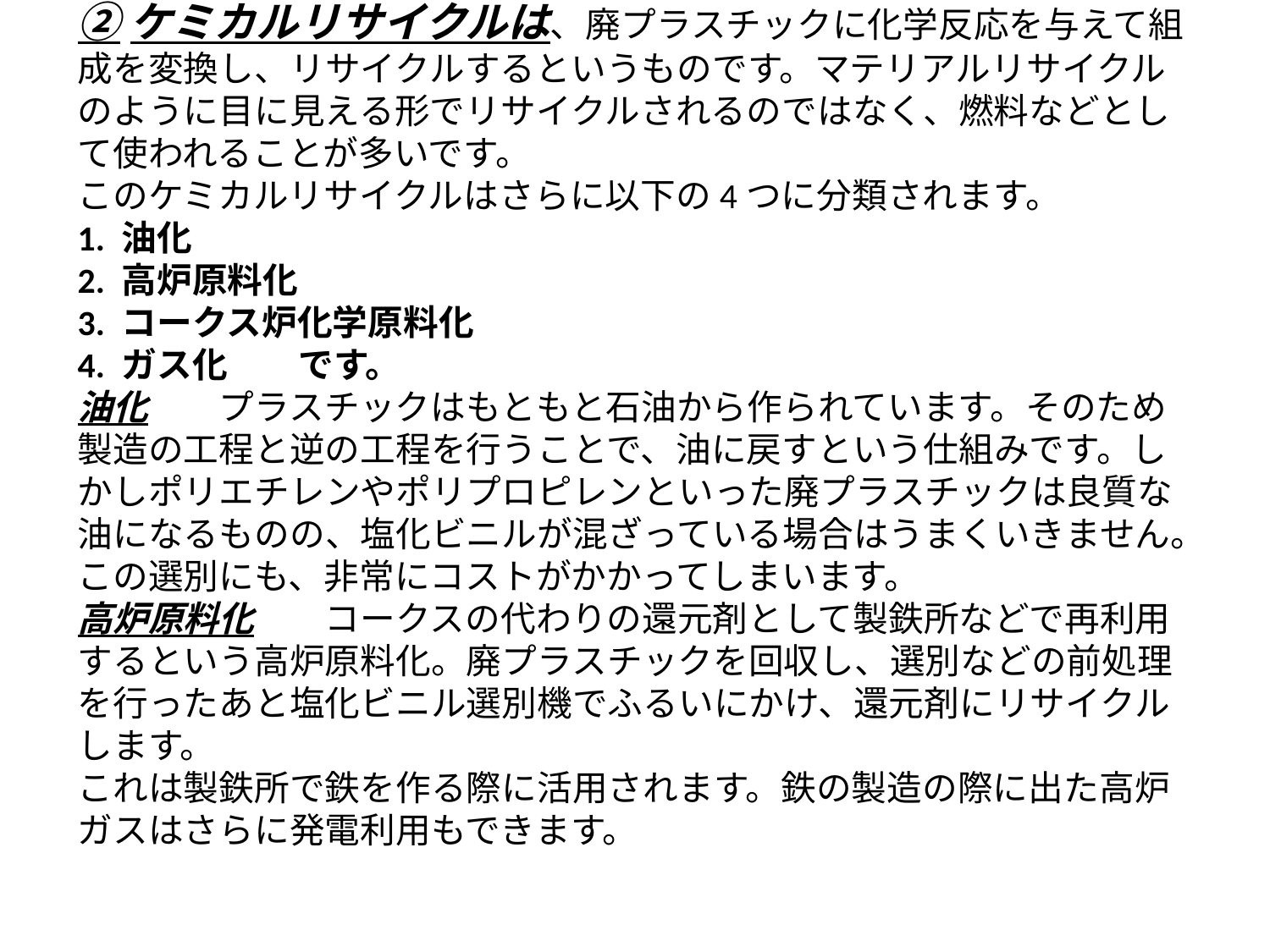

# ②ケミカルリサイクルは、廃プラスチックに化学反応を与えて組成を変換し、リサイクルするというものです。マテリアルリサイクルのように目に見える形でリサイクルされるのではなく、燃料などとして使われることが多いです。 このケミカルリサイクルはさらに以下の4つに分類されます。 1. 油化 2. 高炉原料化 3. コークス炉化学原料化　　　 4. ガス化　　です。 油化　　プラスチックはもともと石油から作られています。そのため製造の工程と逆の工程を行うことで、油に戻すという仕組みです。しかしポリエチレンやポリプロピレンといった廃プラスチックは良質な油になるものの、塩化ビニルが混ざっている場合はうまくいきません。この選別にも、非常にコストがかかってしまいます。 高炉原料化　　コークスの代わりの還元剤として製鉄所などで再利用するという高炉原料化。廃プラスチックを回収し、選別などの前処理を行ったあと塩化ビニル選別機でふるいにかけ、還元剤にリサイクルします。 これは製鉄所で鉄を作る際に活用されます。鉄の製造の際に出た高炉ガスはさらに発電利用もできます。